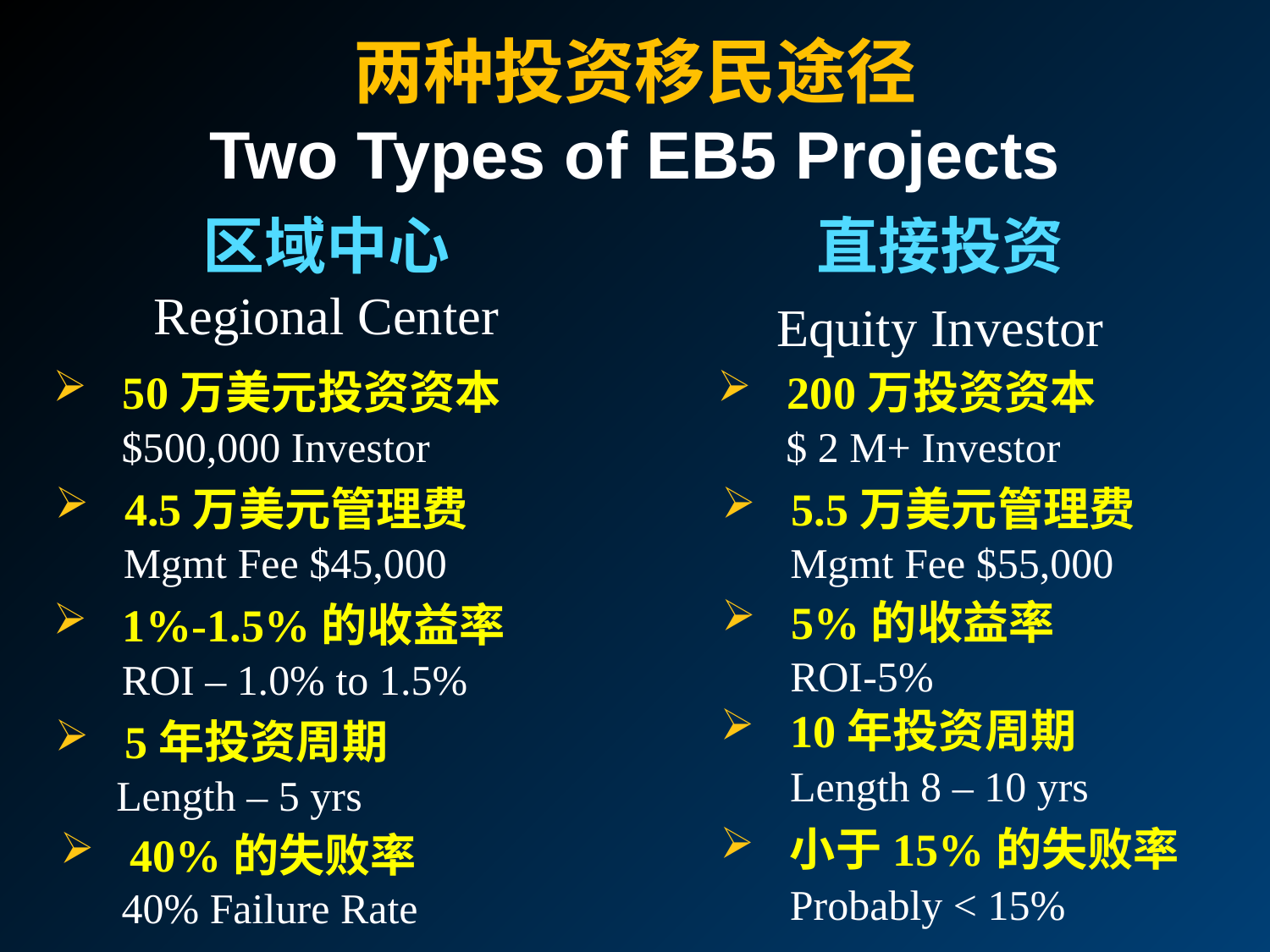

两种投资移民途径
Two Types of EB5 Projects
区域中心
Regional Center
直接投资
Equity Investor
50万美元投资资本
      $500,000 Investor
200万投资资本
      $ 2 M+ Investor
4.5万美元管理费
      Mgmt Fee $45,000
5.5万美元管理费
      Mgmt Fee $55,000
5%的收益率
      ROI-5%

1%-1.5%的收益率
      ROI – 1.0% to 1.5%
10年投资周期Length 8 – 10 yrs
5年投资周期
     Length – 5 yrs
小于15%的失败率Probably < 15%
40%的失败率
     40% Failure Rate